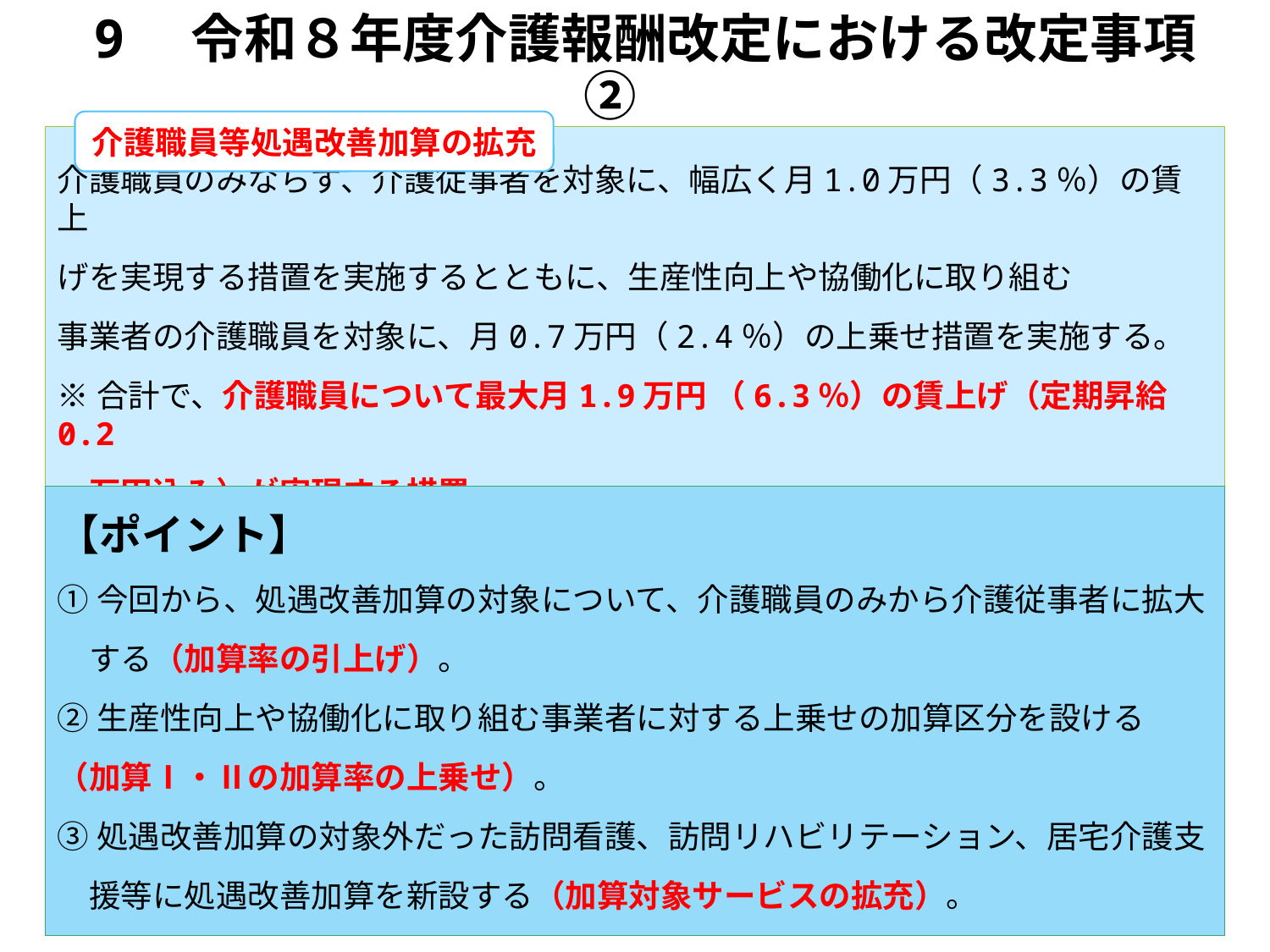

# 9　令和８年度介護報酬改定における改定事項②
介護職員等処遇改善加算の拡充

介護職員のみならず、介護従事者を対象に、幅広く月1.0万円（3.3％）の賃上
げを実現する措置を実施するとともに、生産性向上や協働化に取り組む
事業者の介護職員を対象に、月0.7万円（2.4％）の上乗せ措置を実施する。
※合計で、介護職員について最大月1.9万円 （6.3％）の賃上げ（定期昇給0.2
　万円込み）が実現する措置。
【ポイント】
①今回から、処遇改善加算の対象について、介護職員のみから介護従事者に拡大
　する（加算率の引上げ）。
②生産性向上や協働化に取り組む事業者に対する上乗せの加算区分を設ける
（加算Ⅰ・Ⅱの加算率の上乗せ）。
③処遇改善加算の対象外だった訪問看護、訪問リハビリテーション、居宅介護支
　援等に処遇改善加算を新設する（加算対象サービスの拡充）。
24